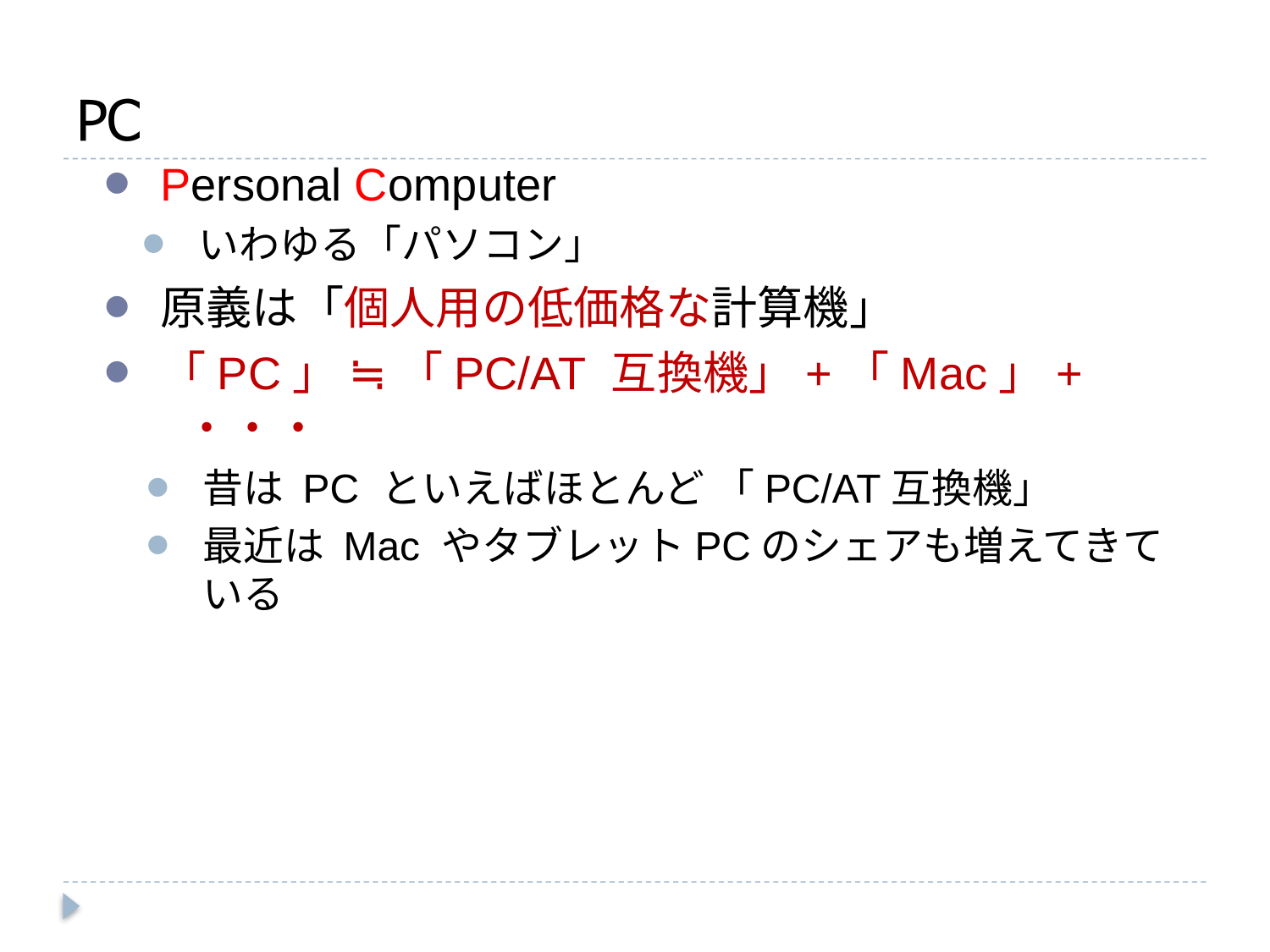

# PC
Personal Computer
いわゆる「パソコン」
原義は「個人用の低価格な計算機」
「PC」 ≒ 「PC/AT 互換機」+「Mac」+ ・・・
昔は PC といえばほとんど 「PC/AT互換機」
最近は Mac やタブレットPCのシェアも増えてきている